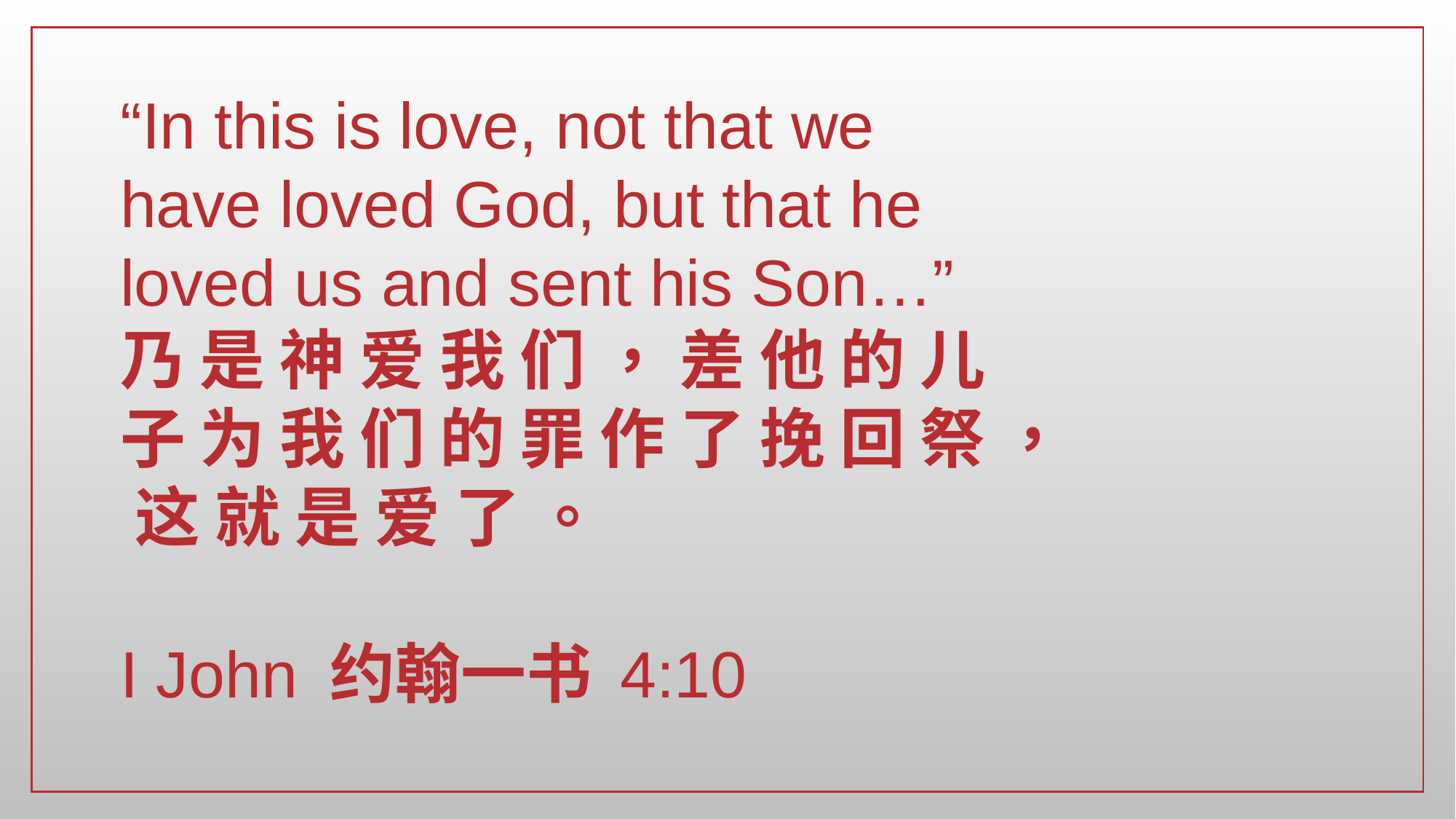

# “In this is love, not that we have loved God, but that he loved us and sent his Son…” 乃 是 神 爱 我 们 ， 差 他 的 儿 子 为 我 们 的 罪 作 了 挽 回 祭 ， 这 就 是 爱 了 。 I John 约翰一书 4:10